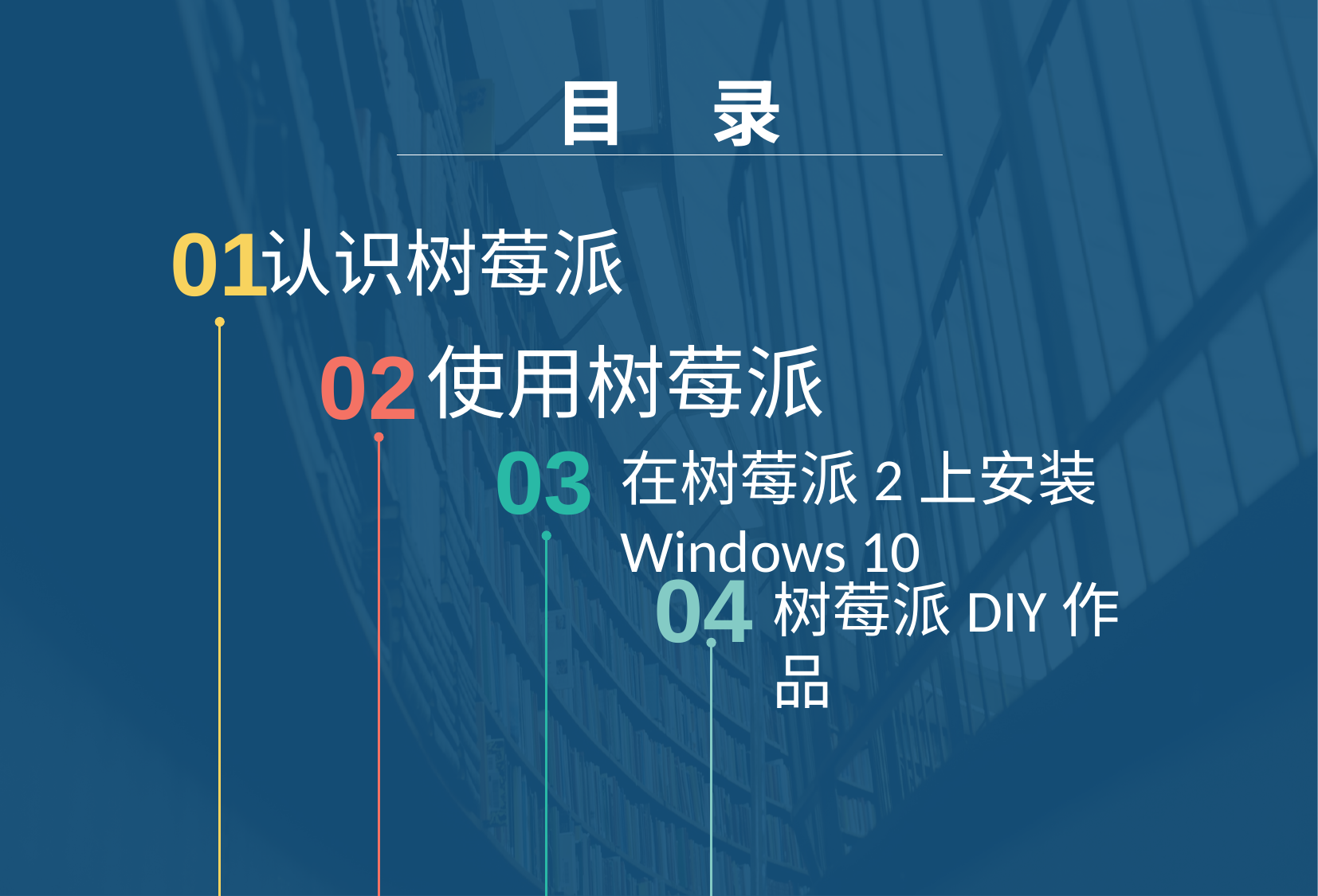

目     录
01
认识树莓派
使用树莓派
02
03
在树莓派2上安装 Windows 10
04
树莓派DIY作品